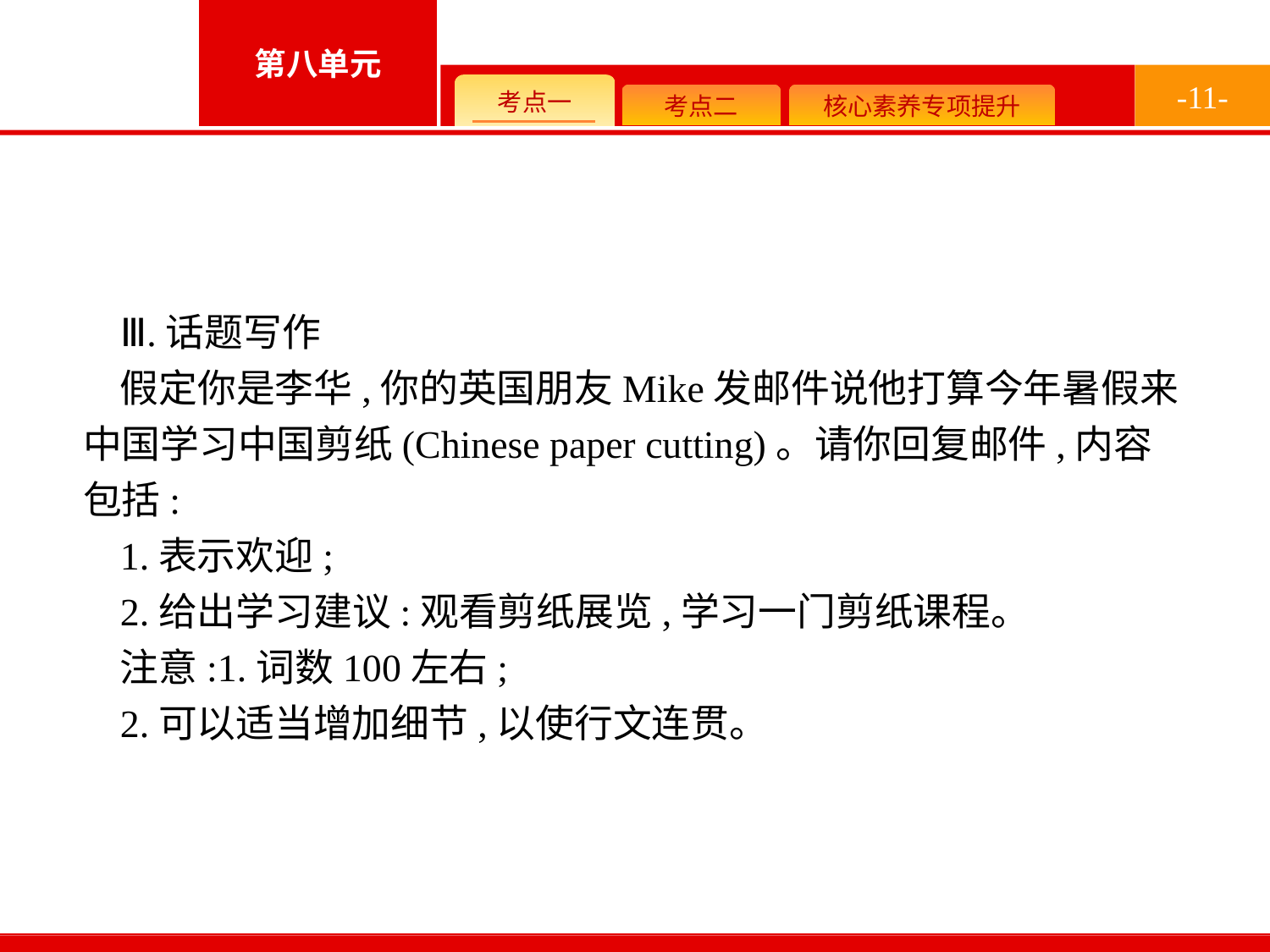

-11-
Ⅲ.话题写作
假定你是李华,你的英国朋友Mike发邮件说他打算今年暑假来中国学习中国剪纸(Chinese paper cutting)。请你回复邮件,内容包括:
1.表示欢迎;
2.给出学习建议:观看剪纸展览,学习一门剪纸课程。
注意:1.词数100左右;
2.可以适当增加细节,以使行文连贯。